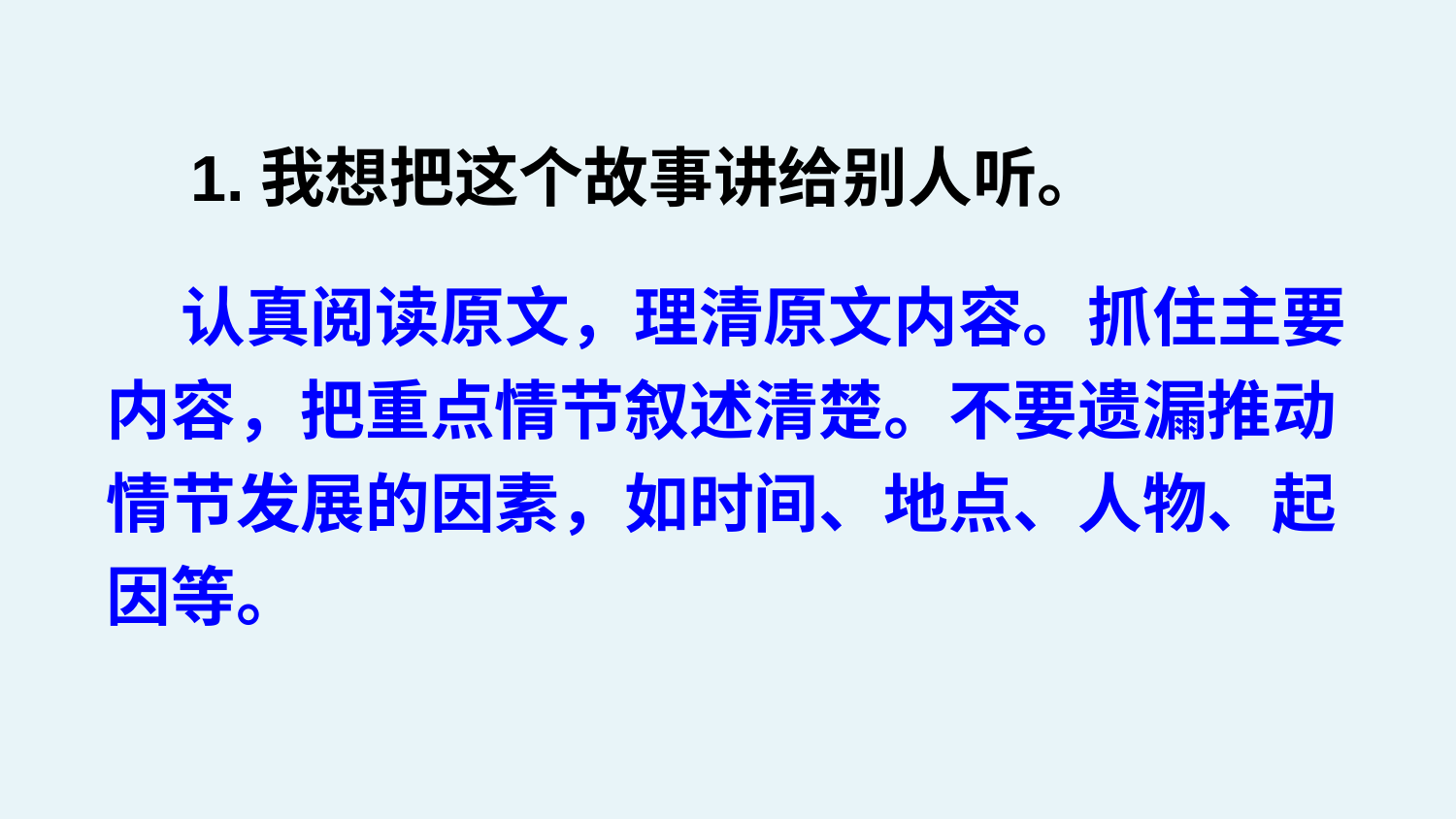

1.我想把这个故事讲给别人听。
    认真阅读原文，理清原文内容。抓住主要内容，把重点情节叙述清楚。不要遗漏推动情节发展的因素，如时间、地点、人物、起因等。